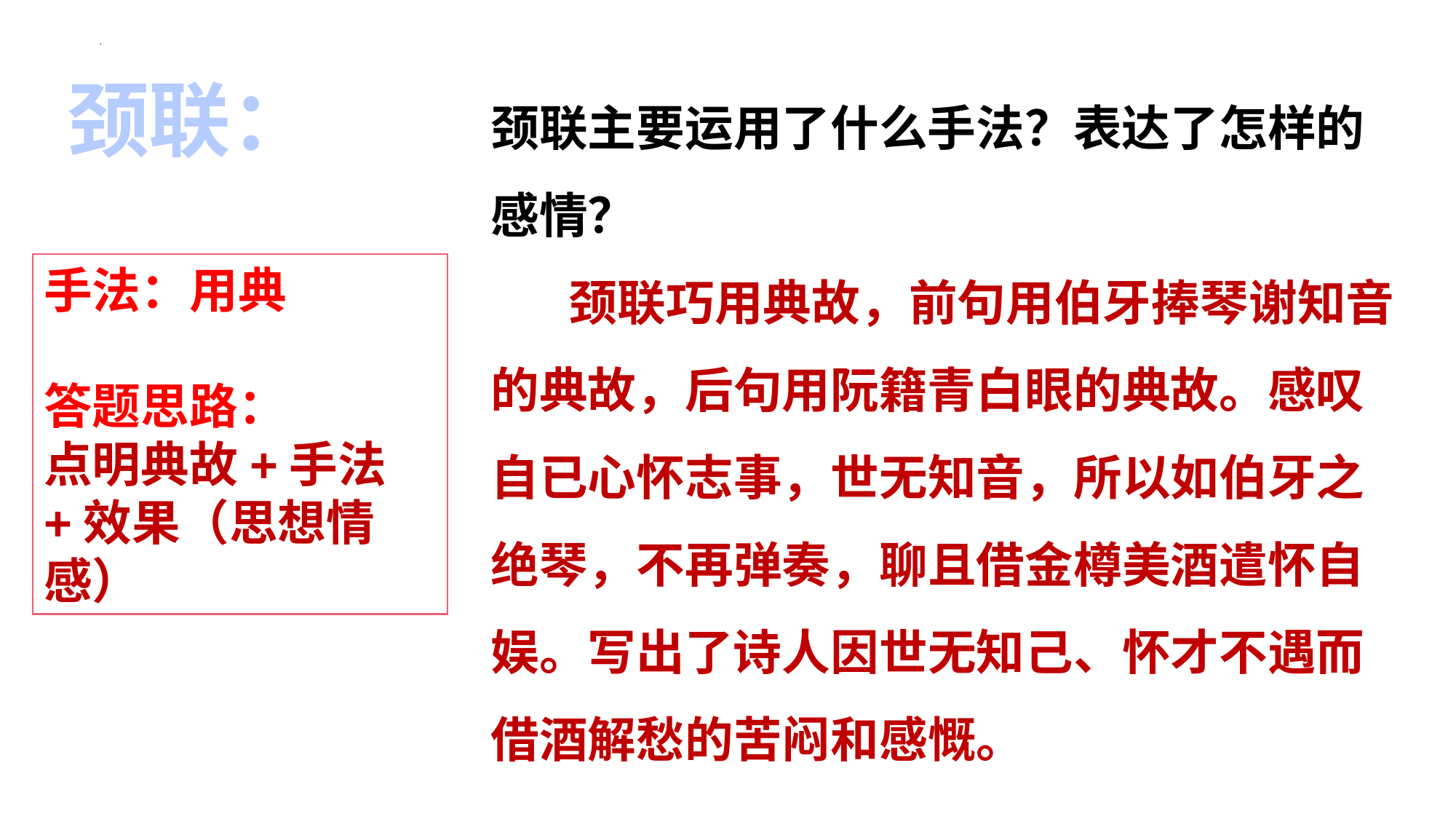

颈联主要运用了什么手法？表达了怎样的感情？
      颈联巧用典故，前句用伯牙捧琴谢知音的典故，后句用阮籍青白眼的典故。感叹自已心怀志事，世无知音，所以如伯牙之绝琴，不再弹奏，聊且借金樽美酒遣怀自娱。写出了诗人因世无知己、怀才不遇而借酒解愁的苦闷和感慨。
颈联：
手法：用典

答题思路：
点明典故+手法+效果（思想情感）